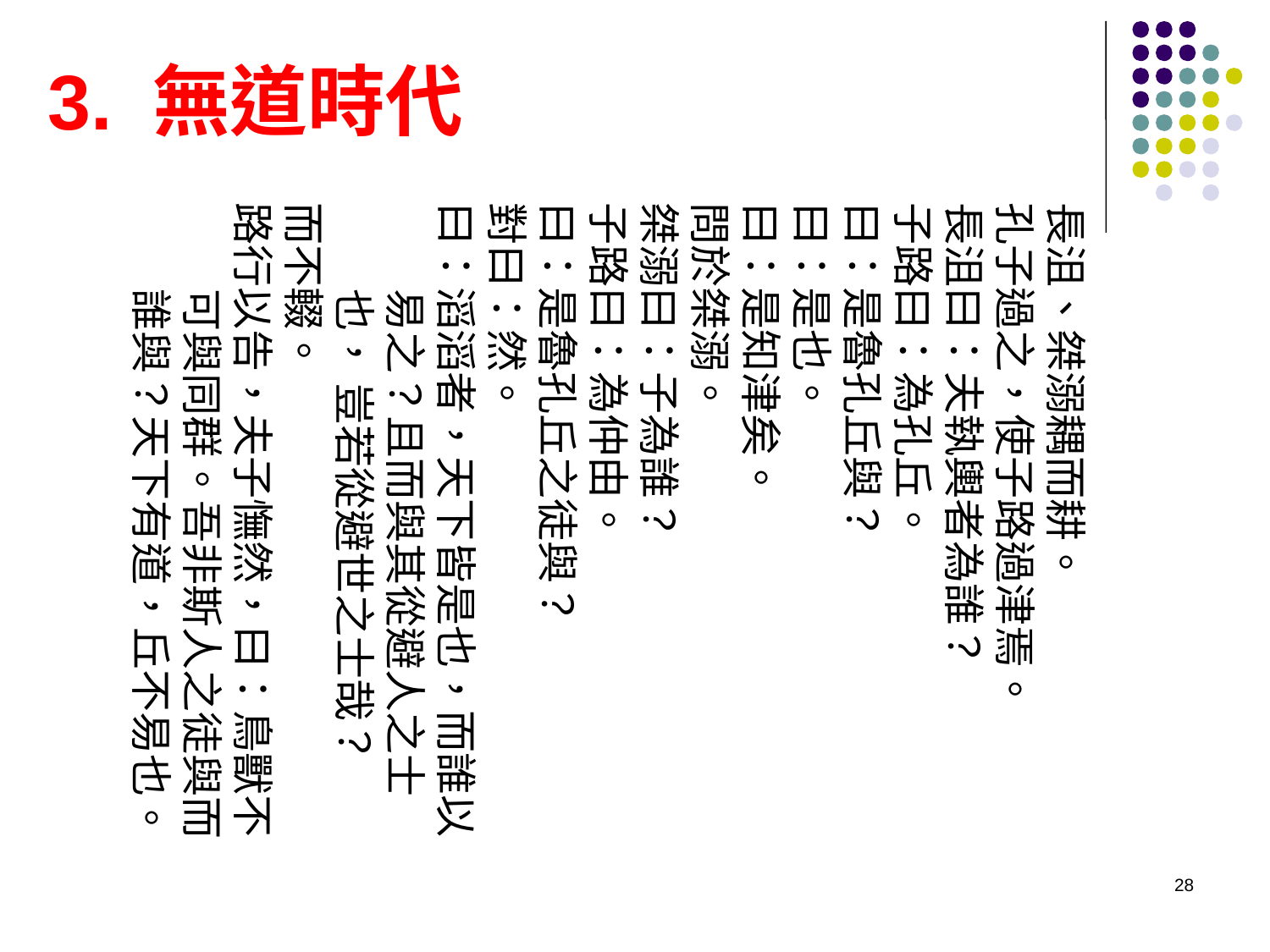

3. 無道時代
長沮、桀溺耦而耕。
孔子過之，使子路過津焉。
長沮曰：夫執輿者為誰？
子路曰：為孔丘。
曰：是魯孔丘與？
曰：是也。
曰：是知津矣。
問於桀溺。
桀溺曰：子為誰？
子路曰：為仲由。
曰：是魯孔丘之徒與？
對曰：然。
曰：滔滔者，天下皆是也，而誰以易之？且而與其從避人之士也， 豈若從避世之士哉？
而不輟。
路行以告，夫子憮然，曰：鳥獸不可與同群。吾非斯人之徒與而誰與？天下有道，丘不易也。
28